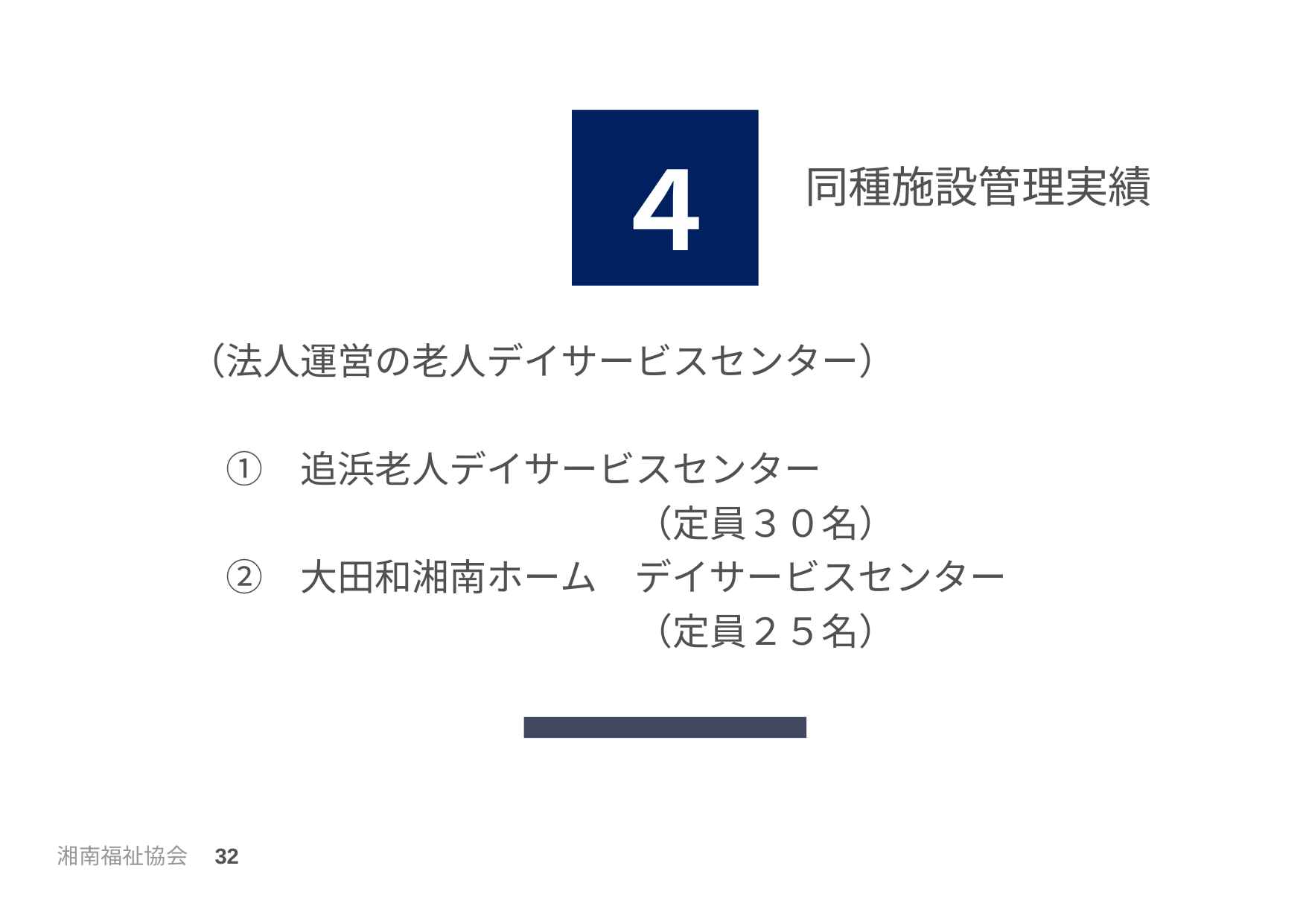

４
同種施設管理実績

（法人運営の老人デイサービスセンター）

　①　追浜老人デイサービスセンター
　　　　　　　　　　　　（定員３０名）
　②　大田和湘南ホーム　デイサービスセンター
　　　　　　　　　　　　（定員２５名）

湘南福祉協会　32